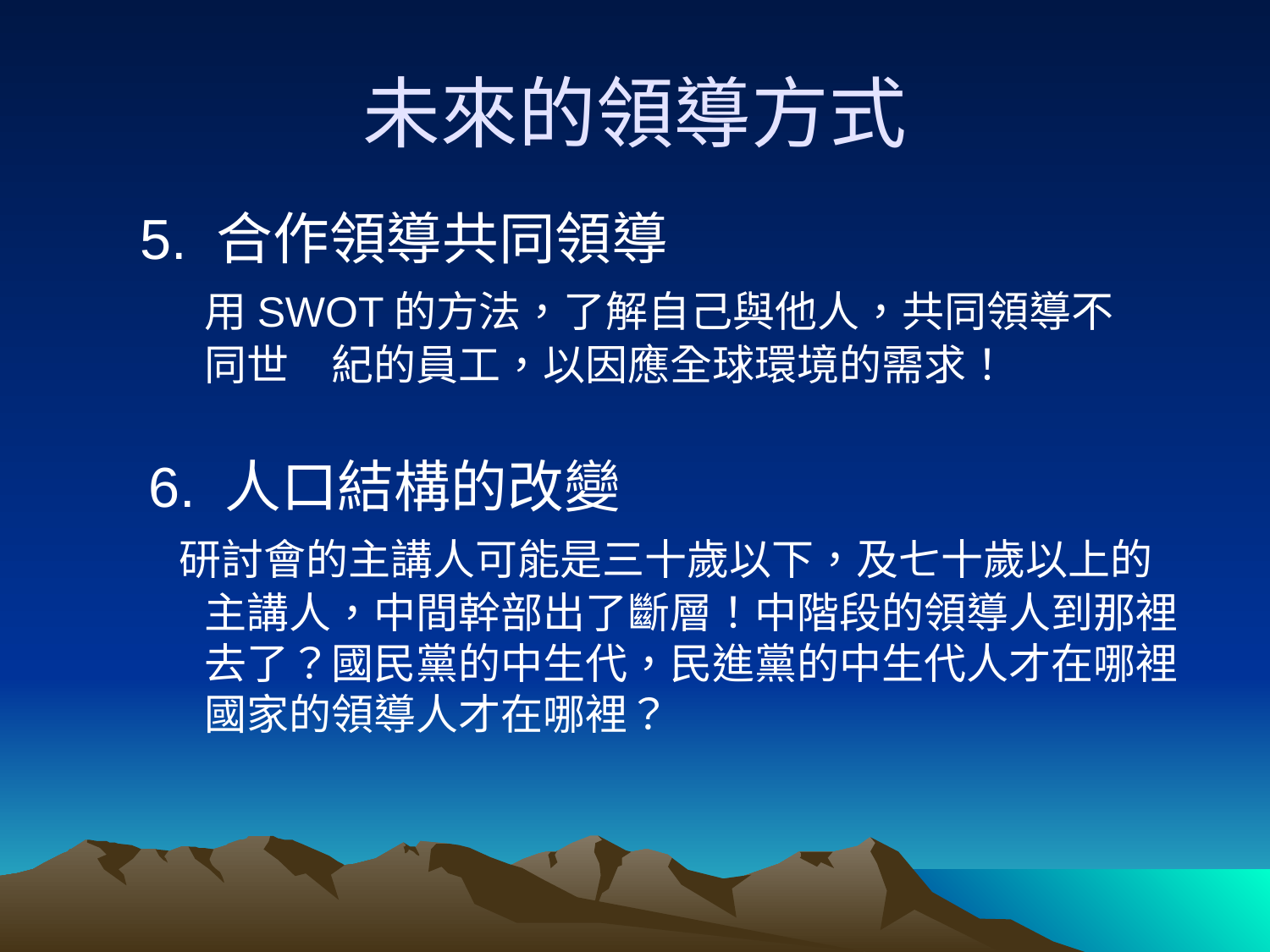

# 未來的領導方式
    5. 合作領導共同領導
   	用SWOT的方法，了解自己與他人，共同領導不	同世	紀的員工，以因應全球環境的需求！
      6. 人口結構的改變
        研討會的主講人可能是三十歲以下，及七十歲以上的 	主講人，中間幹部出了斷層！中階段的領導人到那裡	去了？國民黨的中生代，民進黨的中生代人才在哪裡  	國家的領導人才在哪裡？